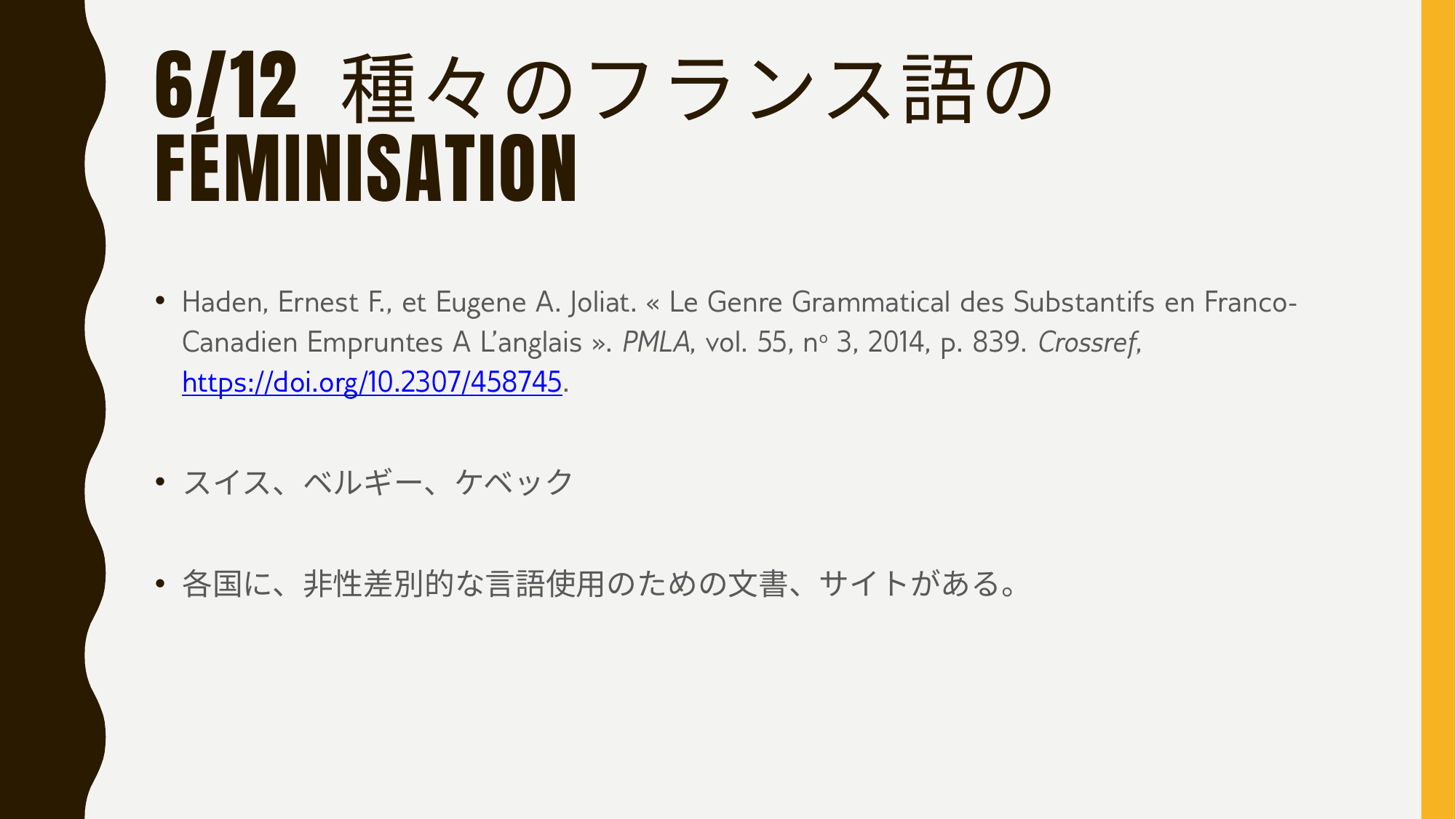

# 6/12 種々のフランス語のféminisation
Haden, Ernest F., et Eugene A. Joliat. « Le Genre Grammatical des Substantifs en Franco-Canadien Empruntes A L’anglais ». PMLA, vol. 55, no 3, 2014, p. 839. Crossref, https://doi.org/10.2307/458745.

スイス、ベルギー、ケベック

各国に、非性差別的な言語使用のための文書、サイトがある。